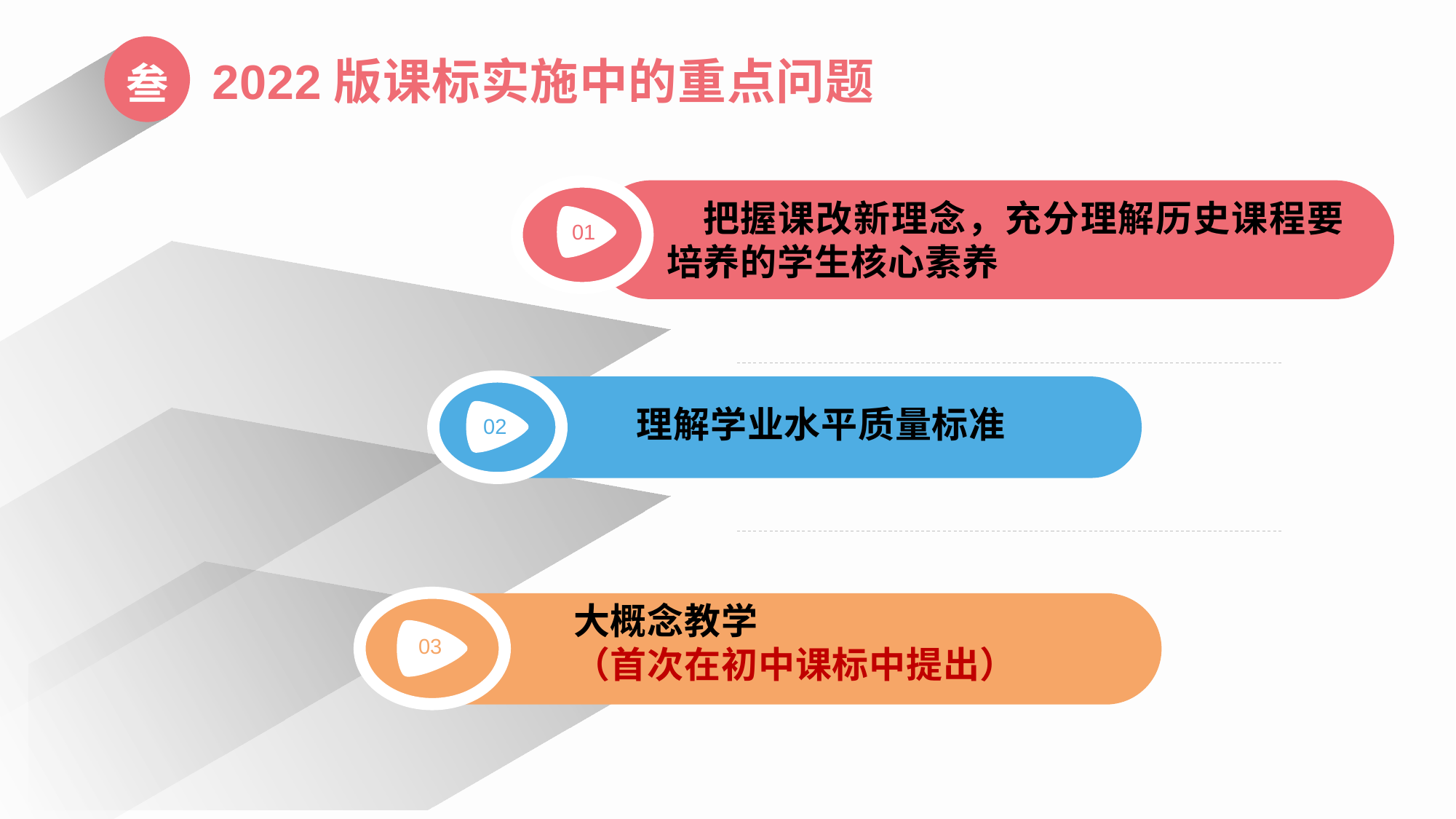

叁

2022版课标实施中的重点问题

01
把握课改新理念，充分理解历史课程要培养的学生核心素养

02
理解学业水平质量标准

03
大概念教学
（首次在初中课标中提出）